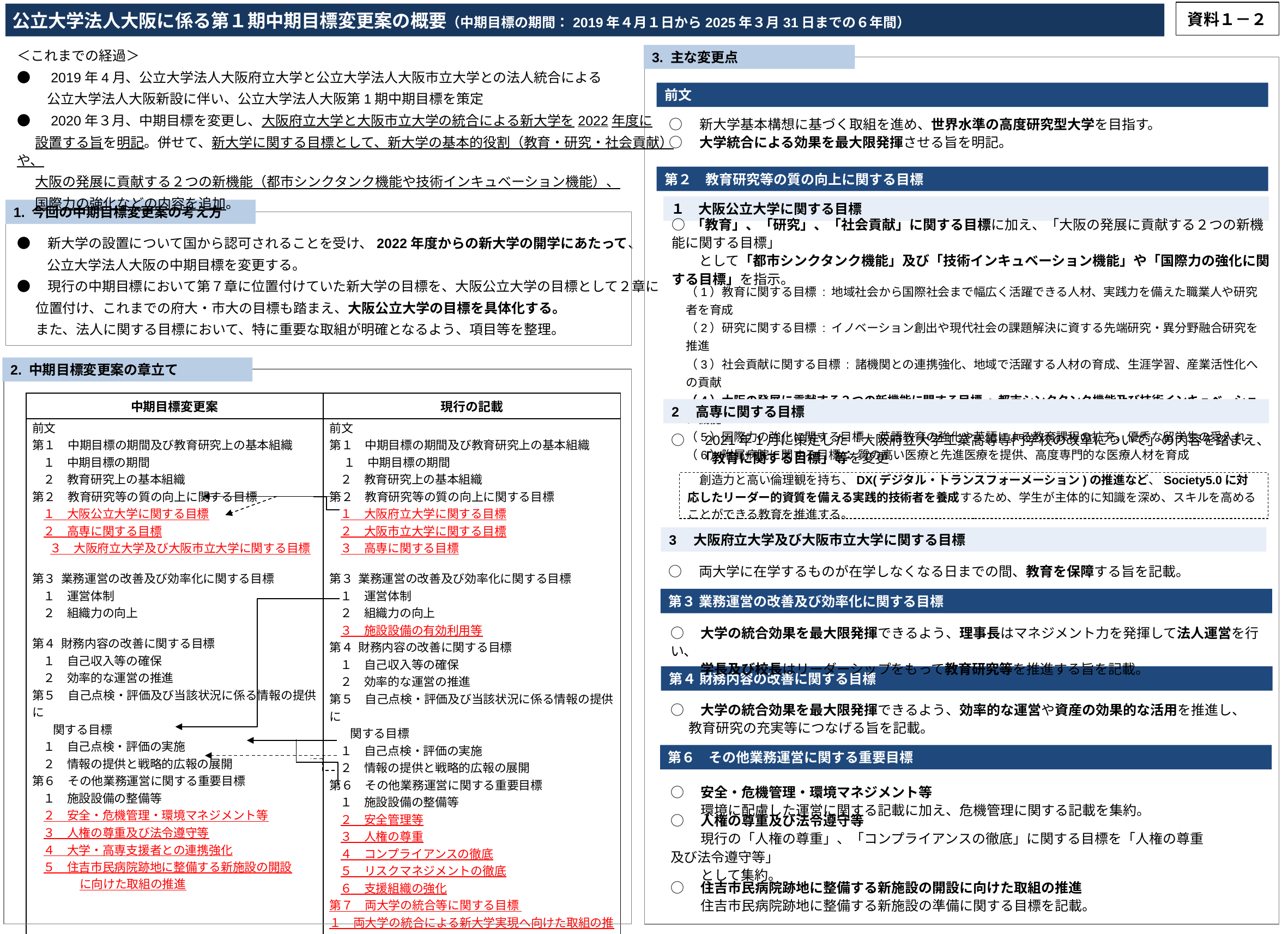

資料１－２
# 公立大学法人大阪に係る第１期中期目標変更案の概要（中期目標の期間：2019年４月１日から2025年３月31日までの６年間）
＜これまでの経過＞
●　2019年4月、公立大学法人大阪府立大学と公立大学法人大阪市立大学との法人統合による
　　 公立大学法人大阪新設に伴い、公立大学法人大阪第1期中期目標を策定
●　2020年３月、中期目標を変更し、大阪府立大学と大阪市立大学の統合による新大学を2022年度に
     設置する旨を明記。併せて、新大学に関する目標として、新大学の基本的役割（教育・研究・社会貢献）や、
     大阪の発展に貢献する２つの新機能（都市シンクタンク機能や技術インキュベーション機能）、
     国際力の強化などの内容を追加。
3. 主な変更点

前文
○　新大学基本構想に基づく取組を進め、世界水準の高度研究型大学を目指す。
○　大学統合による効果を最大限発揮させる旨を明記。
第２　教育研究等の質の向上に関する目標
１　大阪公立大学に関する目標
1. 今回の中期目標変更案の考え方

●　新大学の設置について国から認可されることを受け、2022年度からの新大学の開学にあたって、
　　 公立大学法人大阪の中期目標を変更する。
●　現行の中期目標において第７章に位置付けていた新大学の目標を、大阪公立大学の目標として２章に
     位置付け、これまでの府大・市大の目標も踏まえ、大阪公立大学の目標を具体化する。
     また、法人に関する目標において、特に重要な取組が明確となるよう、項目等を整理。
○ 「教育」、「研究」、「社会貢献」に関する目標に加え、「大阪の発展に貢献する２つの新機能に関する目標」
　　として「都市シンクタンク機能」及び「技術インキュベーション機能」や「国際力の強化に関する目標」を指示。
（1）教育に関する目標 : 地域社会から国際社会まで幅広く活躍できる人材、実践力を備えた職業人や研究者を育成
（2）研究に関する目標 : イノベーション創出や現代社会の課題解決に資する先端研究・異分野融合研究を推進
（3）社会貢献に関する目標 : 諸機関との連携強化、地域で活躍する人材の育成、生涯学習、産業活性化への貢献
（4）大阪の発展に貢献する２つの新機能に関する目標 : 都市シンクタンク機能及び技術インキュベーション機能
（5）国際力の強化に関する目標 : 英語教育の強化や英語による教育課程の拡充、優秀な留学生の受入れ
（6）附属病院に関する目標 ： 質の高い医療と先進医療を提供、高度専門的な医療人材を育成
2. 中期目標変更案の章立て

| 中期目標変更案 | 現行の記載 |
| --- | --- |
| 前文 第１　中期目標の期間及び教育研究上の基本組織 １　中期目標の期間 ２　教育研究上の基本組織 第２　教育研究等の質の向上に関する目標 １　大阪公立大学に関する目標 ２　高専に関する目標 　３　大阪府立大学及び大阪市立大学に関する目標 第３ 業務運営の改善及び効率化に関する目標 １　運営体制 ２　組織力の向上 第４ 財務内容の改善に関する目標 １　自己収入等の確保 ２　効率的な運営の推進 第５　自己点検・評価及び当該状況に係る情報の提供に 関する目標 １　自己点検・評価の実施 ２　情報の提供と戦略的広報の展開 第６　その他業務運営に関する重要目標 １　施設設備の整備等 ２　安全・危機管理・環境マネジメント等 ３　人権の尊重及び法令遵守等 ４　大学・高専支援者との連携強化 ５　住吉市民病院跡地に整備する新施設の開設 　　　　に向けた取組の推進 別表第１ 別表第２ | 前文 第１　中期目標の期間及び教育研究上の基本組織 　 １　中期目標の期間 ２　教育研究上の基本組織 第２　教育研究等の質の向上に関する目標 １　大阪府立大学に関する目標 ２　大阪市立大学に関する目標 ３　高専に関する目標 第３ 業務運営の改善及び効率化に関する目標 １　運営体制 ２　組織力の向上 ３　施設設備の有効利用等 第４ 財務内容の改善に関する目標 １　自己収入等の確保 ２　効率的な運営の推進 第５　自己点検・評価及び当該状況に係る情報の提供に 関する目標 １　自己点検・評価の実施 ２　情報の提供と戦略的広報の展開 第６　その他業務運営に関する重要目標 １　施設設備の整備等 ２　安全管理等 ３　人権の尊重 ４　コンプライアンスの徹底 ５　リスクマネジメントの徹底 ６　支援組織の強化 第７　両大学の統合等に関する目標 １　両大学の統合による新大学実現へ向けた取組の推進 ２　両大学の連携の推進 ３　新大学に関する目標 別表第１ 別表第２ |
2　高専に関する目標
○　2021年1月に策定した「大阪府立大学工業高等専門学校の改革について」の内容を踏まえ、
　　「教育に関する目標」等を変更
　創造力と高い倫理観を持ち、DX(デジタル・トランスフォーメーション)の推進など、Society5.0に対応したリーダー的資質を備える実践的技術者を養成するため、学生が主体的に知識を深め、スキルを高めることができる教育を推進する。
3　大阪府立大学及び大阪市立大学に関する目標
○　両大学に在学するものが在学しなくなる日までの間、教育を保障する旨を記載。
第３ 業務運営の改善及び効率化に関する目標
○　大学の統合効果を最大限発揮できるよう、理事長はマネジメント力を発揮して法人運営を行い、
　　 学長及び校長はリーダーシップをもって教育研究等を推進する旨を記載。
第４ 財務内容の改善に関する目標
○　大学の統合効果を最大限発揮できるよう、効率的な運営や資産の効果的な活用を推進し、
     教育研究の充実等につなげる旨を記載。
第６　その他業務運営に関する重要目標
○　安全・危機管理・環境マネジメント等
　　 環境に配慮した運営に関する記載に加え、危機管理に関する記載を集約。
○　人権の尊重及び法令遵守等
　　 現行の「人権の尊重」、「コンプライアンスの徹底」に関する目標を「人権の尊重及び法令遵守等」
　　 として集約。
○　住吉市民病院跡地に整備する新施設の開設に向けた取組の推進
　　 住吉市民病院跡地に整備する新施設の準備に関する目標を記載。